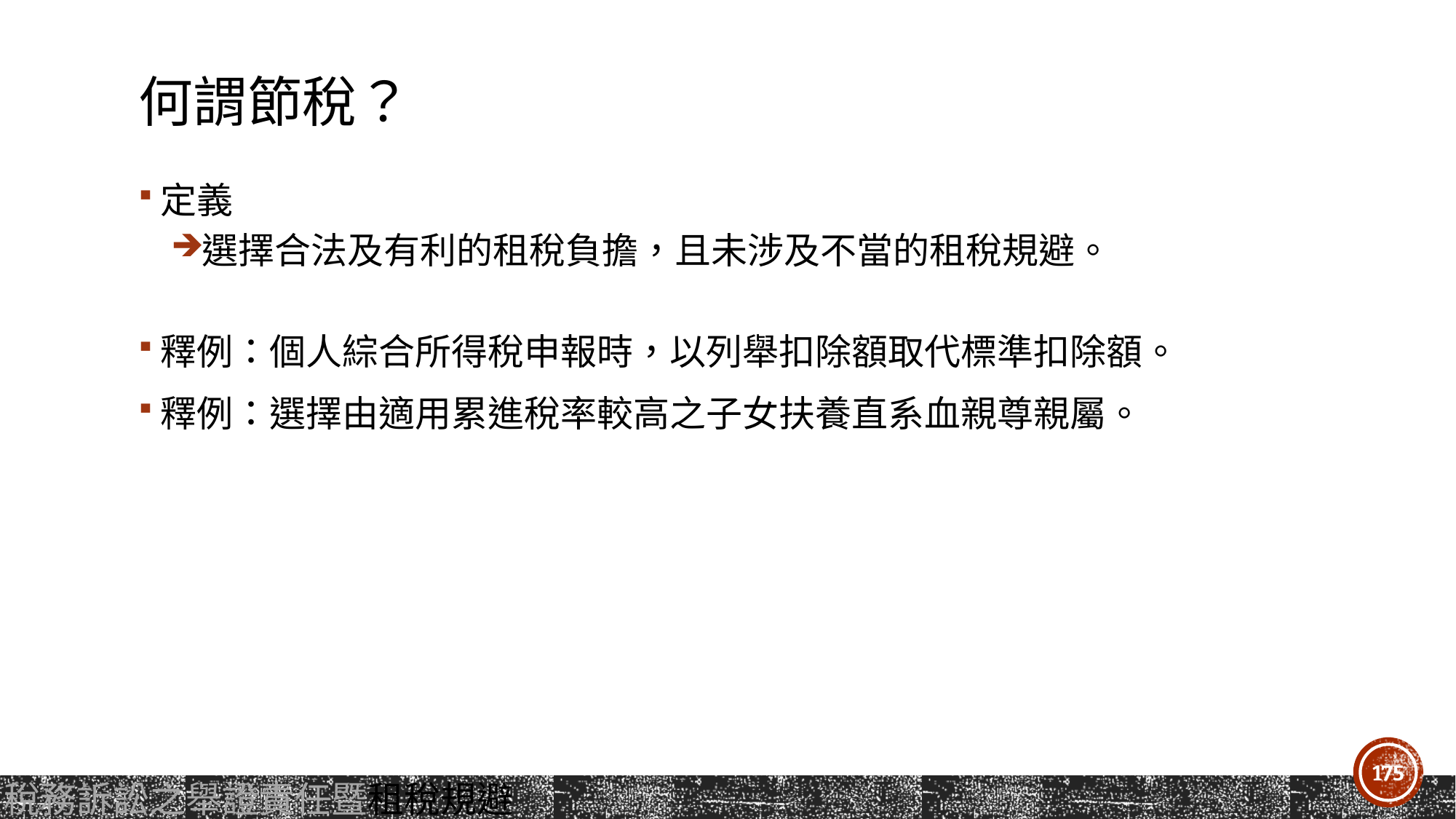

# 何謂節稅？
定義
選擇合法及有利的租稅負擔，且未涉及不當的租稅規避。

釋例：個人綜合所得稅申報時，以列舉扣除額取代標準扣除額。
釋例：選擇由適用累進稅率較高之子女扶養直系血親尊親屬。
175